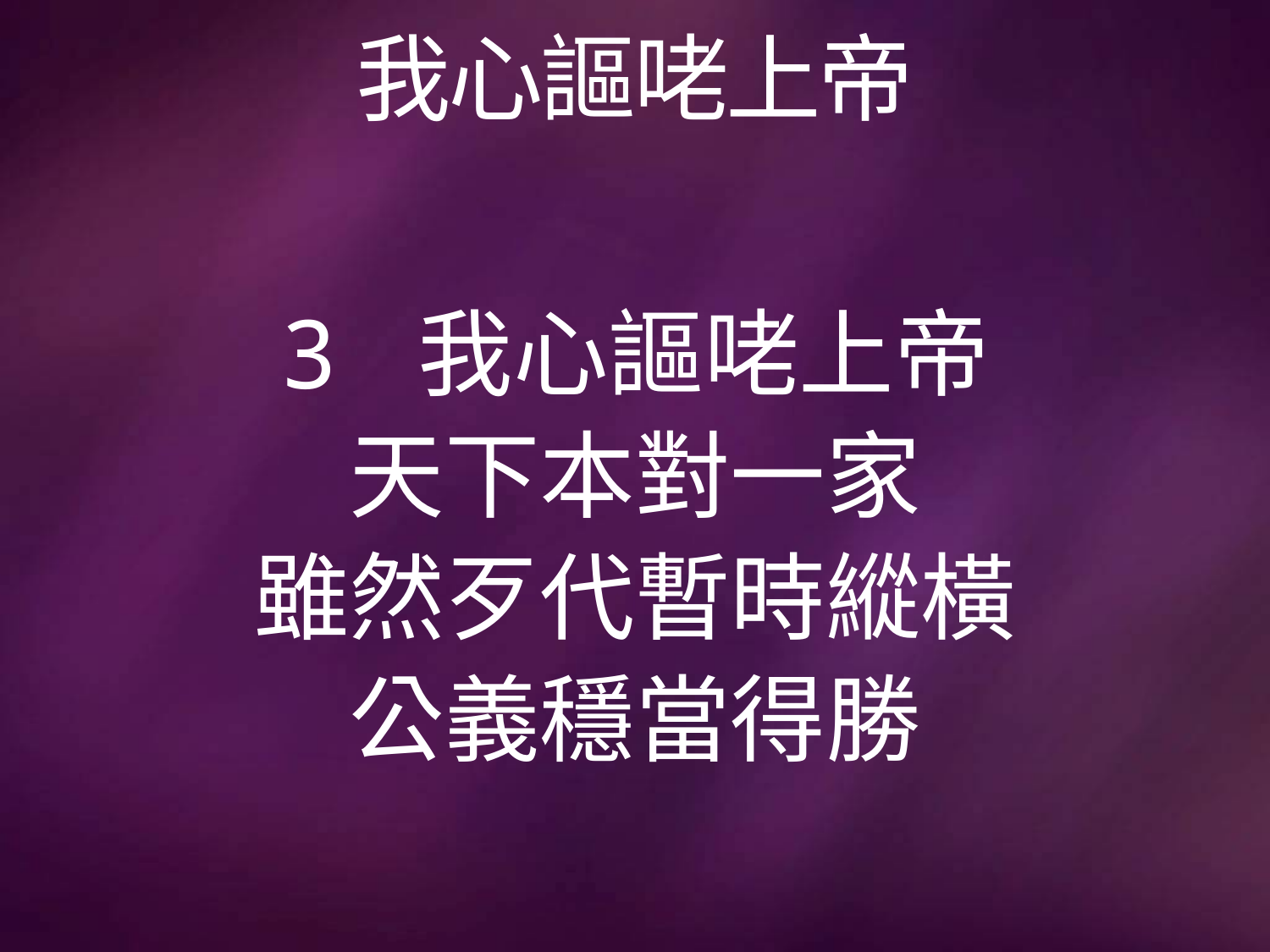

# 我心謳咾上帝
3 我心謳咾上帝
天下本對一家
雖然歹代暫時縱橫
公義穩當得勝